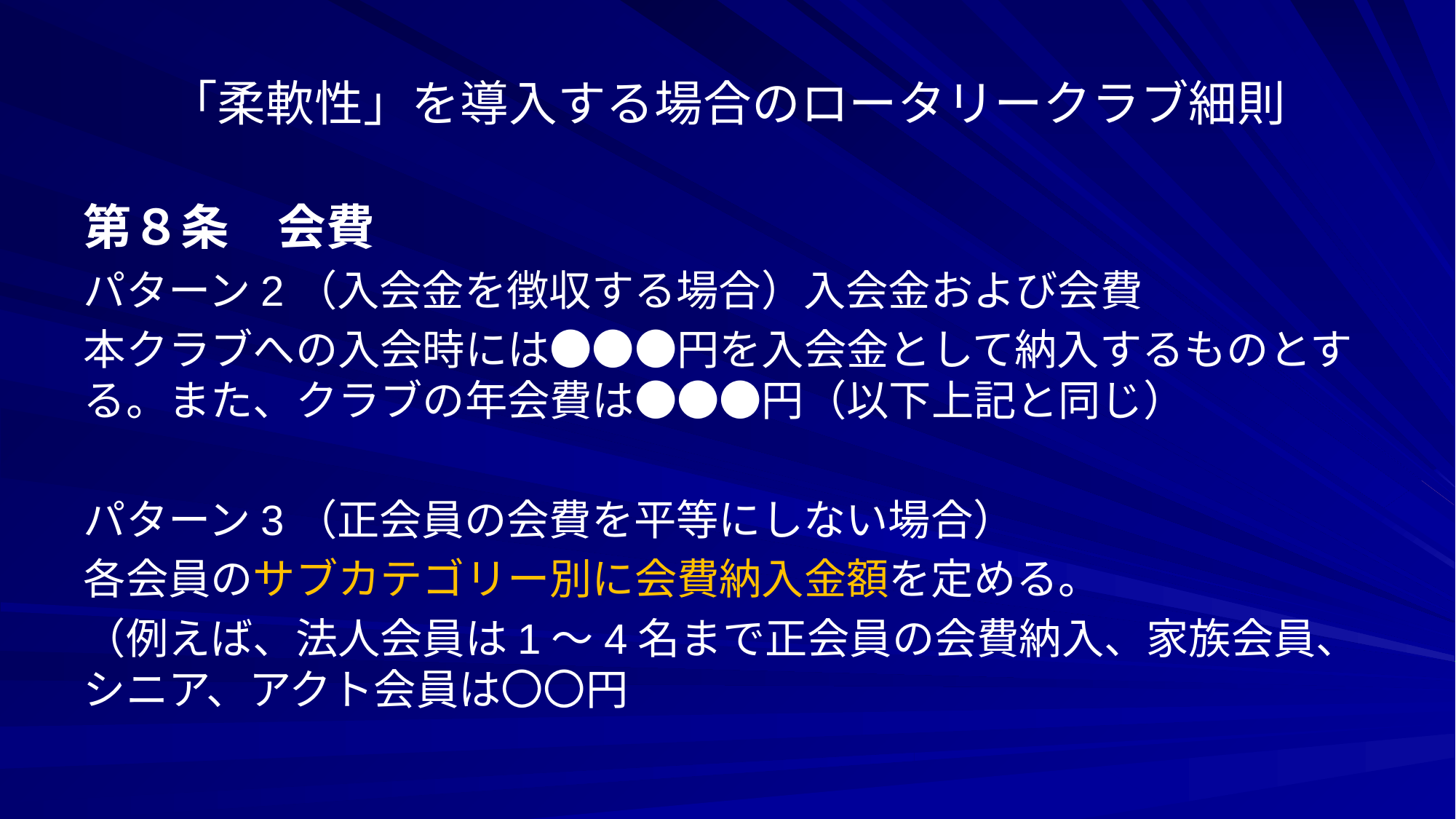

# 「柔軟性」を導入する場合のロータリークラブ細則
第８条　会費
パターン2（入会金を徴収する場合）入会金および会費
本クラブへの入会時には●●●円を入会金として納入するものとする。また、クラブの年会費は●●●円（以下上記と同じ）

パターン3（正会員の会費を平等にしない場合）
各会員のサブカテゴリー別に会費納入金額を定める。
（例えば、法人会員は1～4名まで正会員の会費納入、家族会員、シニア、アクト会員は〇〇円